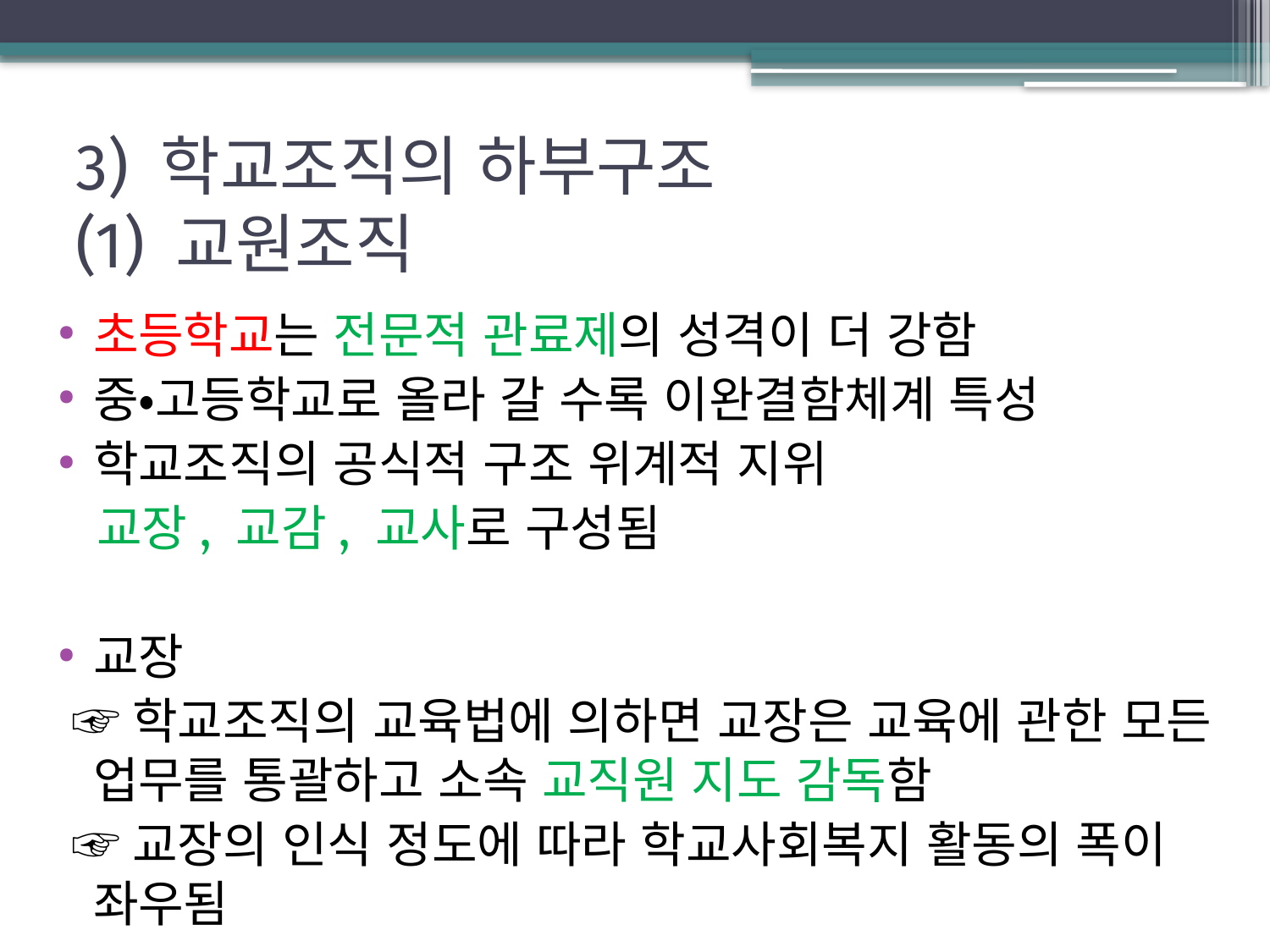

# 3) 학교조직의 하부구조 (1) 교원조직
초등학교는 전문적 관료제의 성격이 더 강함
중•고등학교로 올라 갈 수록 이완결함체계 특성
학교조직의 공식적 구조 위계적 지위
  교장, 교감, 교사로 구성됨

교장
 ☞학교조직의 교육법에 의하면 교장은 교육에 관한 모든 업무를 통괄하고 소속 교직원 지도 감독함
 ☞교장의 인식 정도에 따라 학교사회복지 활동의 폭이 좌우됨